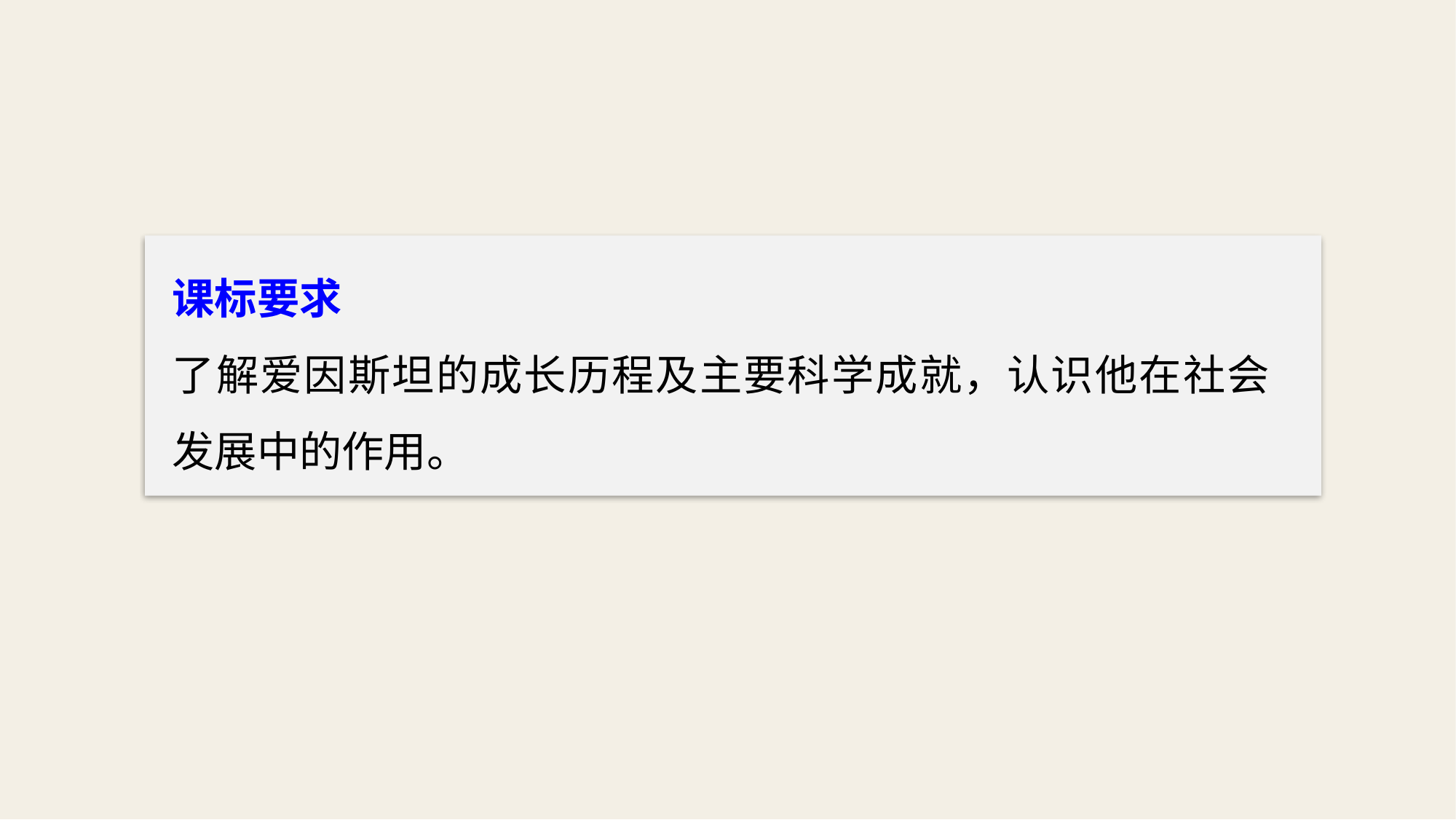

课标要求
了解爱因斯坦的成长历程及主要科学成就，认识他在社会发展中的作用。